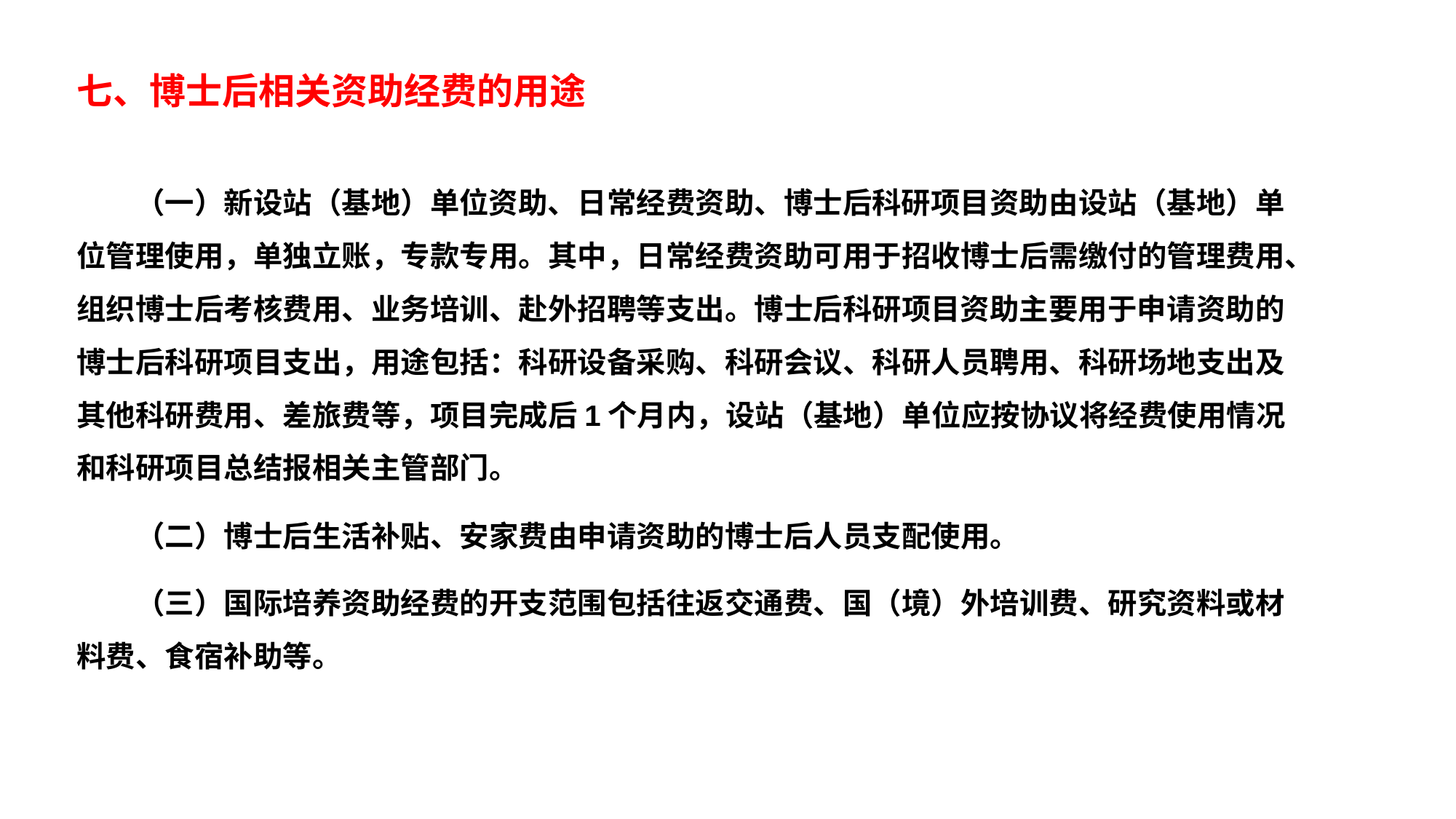

# 七、博士后相关资助经费的用途
　　（一）新设站（基地）单位资助、日常经费资助、博士后科研项目资助由设站（基地）单位管理使用，单独立账，专款专用。其中，日常经费资助可用于招收博士后需缴付的管理费用、组织博士后考核费用、业务培训、赴外招聘等支出。博士后科研项目资助主要用于申请资助的博士后科研项目支出，用途包括：科研设备采购、科研会议、科研人员聘用、科研场地支出及其他科研费用、差旅费等，项目完成后1个月内，设站（基地）单位应按协议将经费使用情况和科研项目总结报相关主管部门。
　　（二）博士后生活补贴、安家费由申请资助的博士后人员支配使用。
　　（三）国际培养资助经费的开支范围包括往返交通费、国（境）外培训费、研究资料或材料费、食宿补助等。